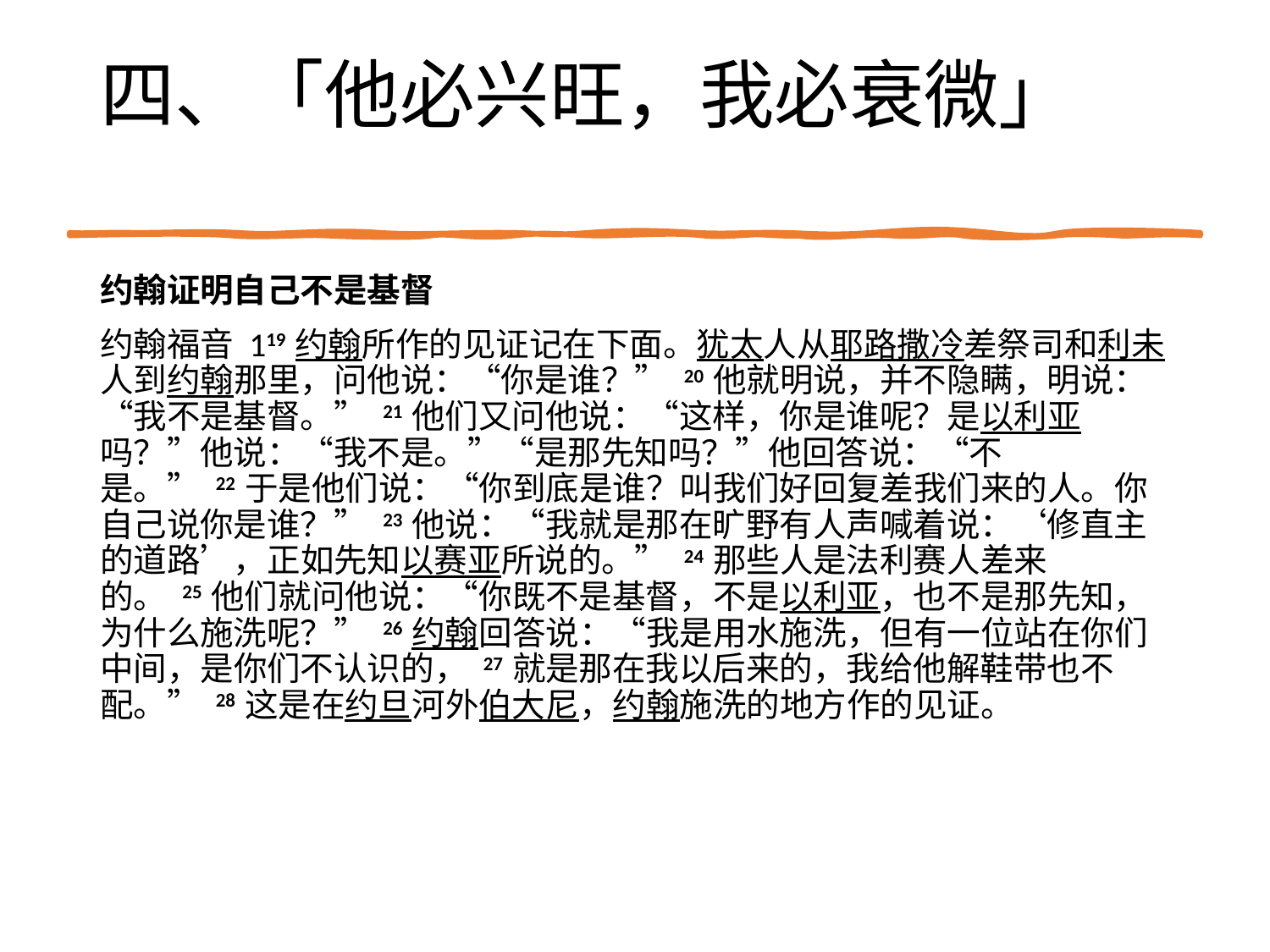

# 四、「他必兴旺，我必衰微」

约翰证明自己不是基督
约翰福音 119 约翰所作的见证记在下面。犹太人从耶路撒冷差祭司和利未人到约翰那里，问他说：“你是谁？” 20 他就明说，并不隐瞒，明说：“我不是基督。” 21 他们又问他说：“这样，你是谁呢？是以利亚吗？”他说：“我不是。”“是那先知吗？”他回答说：“不是。” 22 于是他们说：“你到底是谁？叫我们好回复差我们来的人。你自己说你是谁？” 23 他说：“我就是那在旷野有人声喊着说：‘修直主的道路’，正如先知以赛亚所说的。” 24 那些人是法利赛人差来的。 25 他们就问他说：“你既不是基督，不是以利亚，也不是那先知，为什么施洗呢？” 26 约翰回答说：“我是用水施洗，但有一位站在你们中间，是你们不认识的， 27 就是那在我以后来的，我给他解鞋带也不配。” 28 这是在约旦河外伯大尼，约翰施洗的地方作的见证。